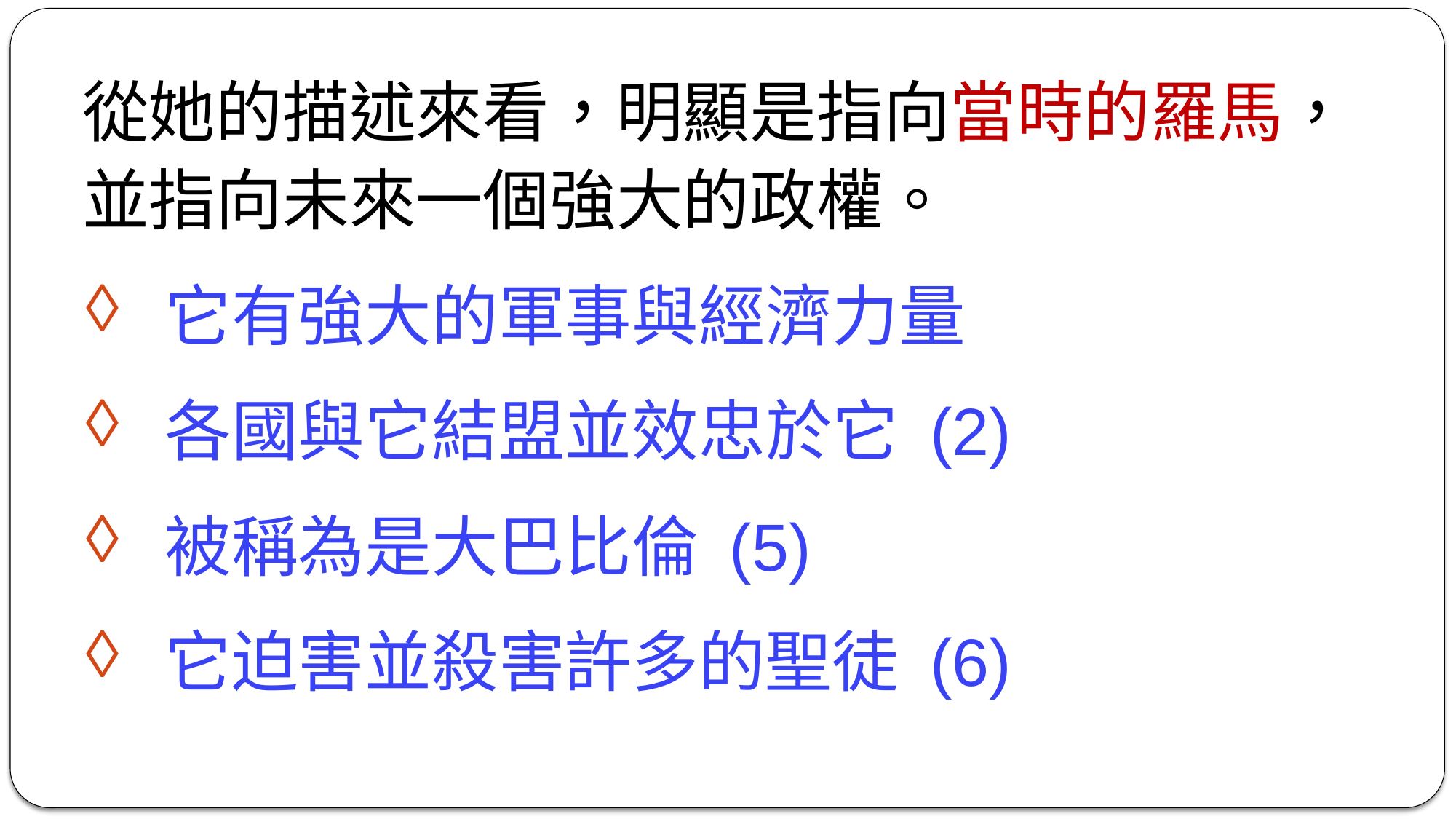

從她的描述來看，明顯是指向當時的羅馬，並指向未來一個強大的政權。
它有強大的軍事與經濟力量
各國與它結盟並效忠於它 (2)
被稱為是大巴比倫 (5)
它迫害並殺害許多的聖徒 (6)